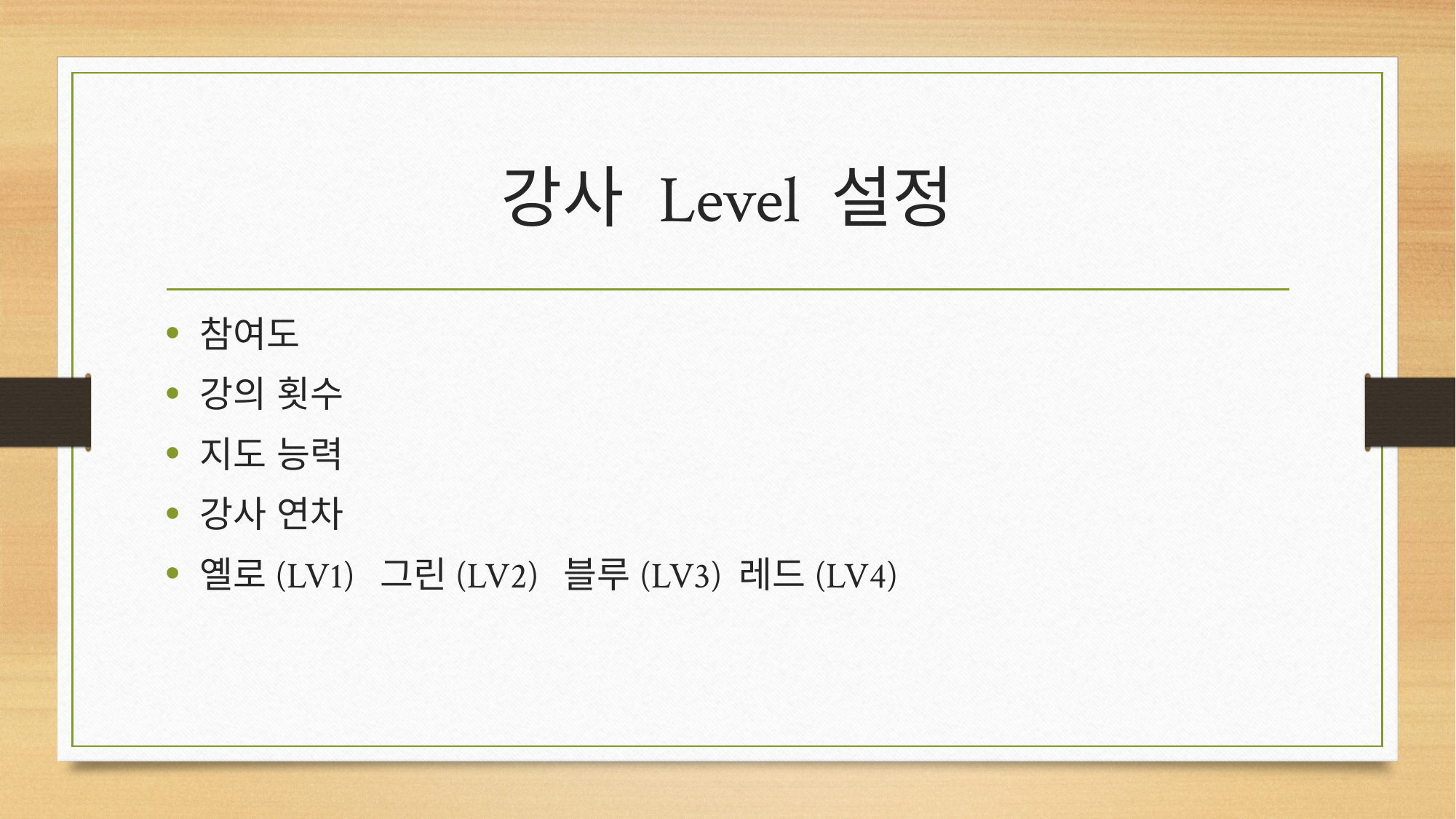

# 강사 Level 설정
참여도
강의 횟수
지도 능력
강사 연차
옐로(LV1)  그린(LV2)  블루(LV3) 레드(LV4)